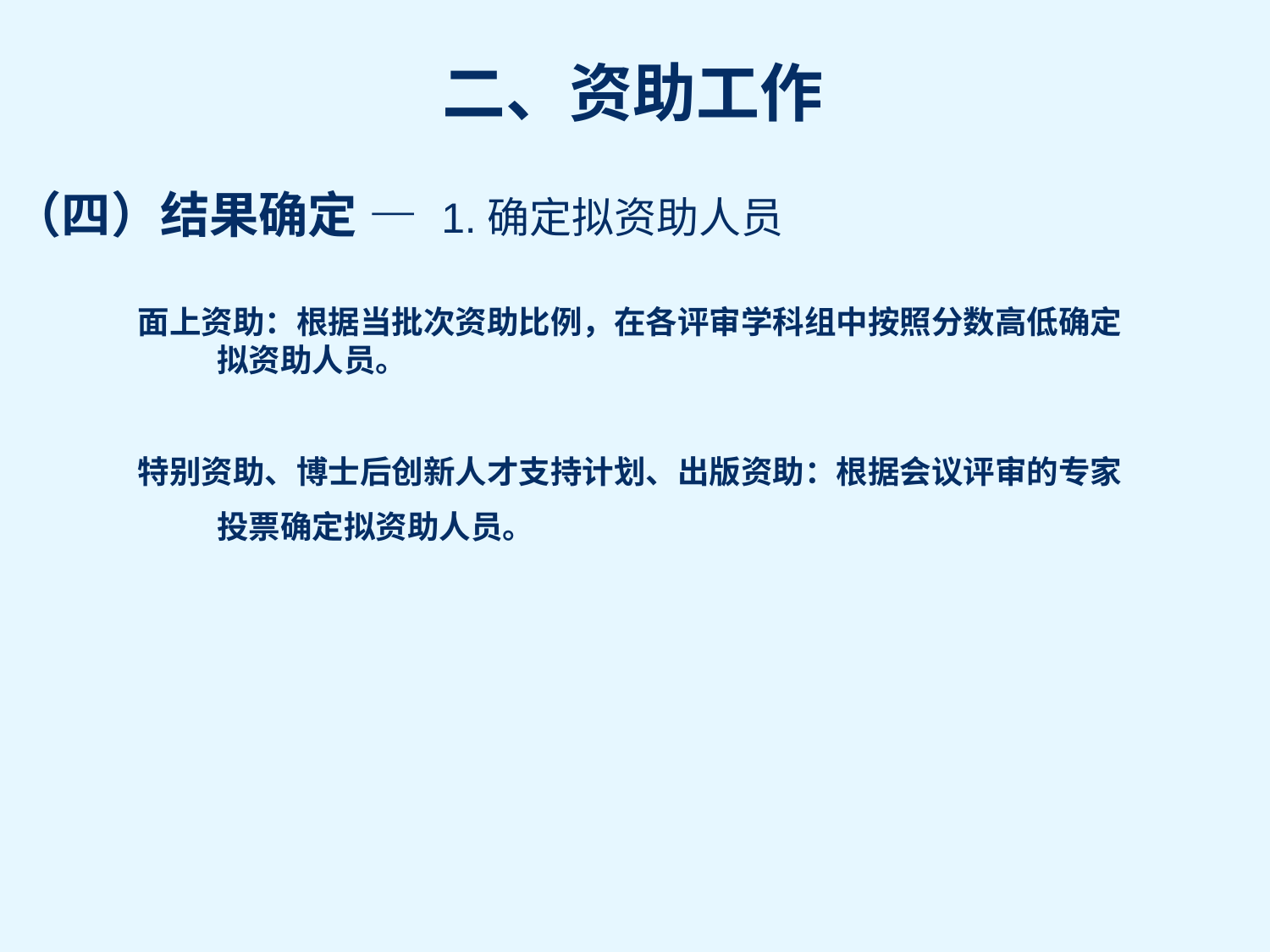

（四）结果确定 — 1.确定拟资助人员
面上资助：根据当批次资助比例，在各评审学科组中按照分数高低确定
          拟资助人员。

特别资助、博士后创新人才支持计划、出版资助：根据会议评审的专家
          投票确定拟资助人员。